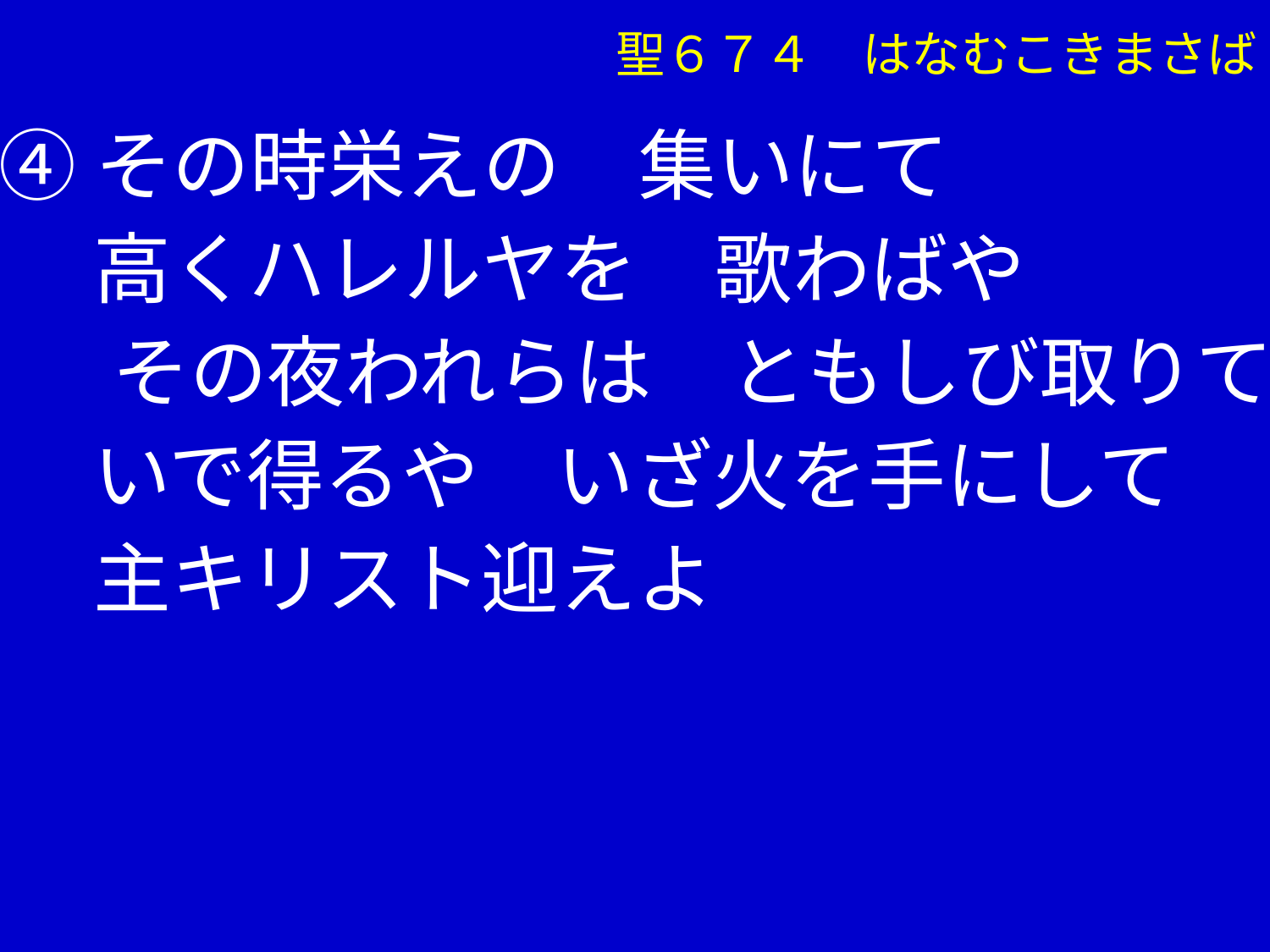

聖６７４　はなむこきまさば
④その時栄えの　集いにて
　 高くハレルヤを　歌わばや
 　その夜われらは　ともしび取りて
　 いで得るや　いざ火を手にして
　 主キリスト迎えよ